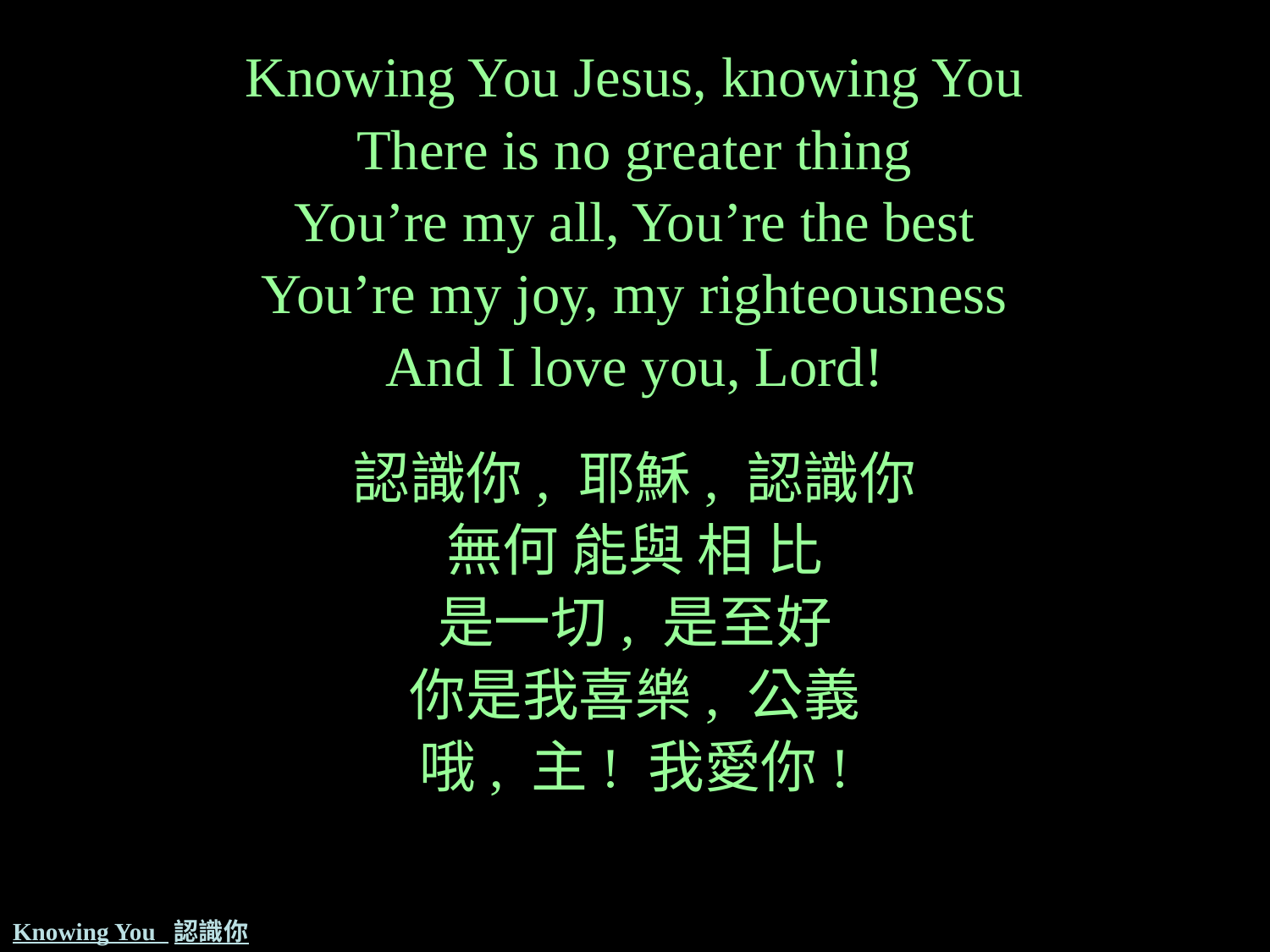

Knowing You Jesus, knowing You
There is no greater thing
You’re my all, You’re the best
You’re my joy, my righteousness
And I love you, Lord!

認識你, 耶穌, 認識你
無何 能與 相 比
是一切, 是至好
你是我喜樂, 公義
哦, 主! 我愛你!

# Knowing You  認識你